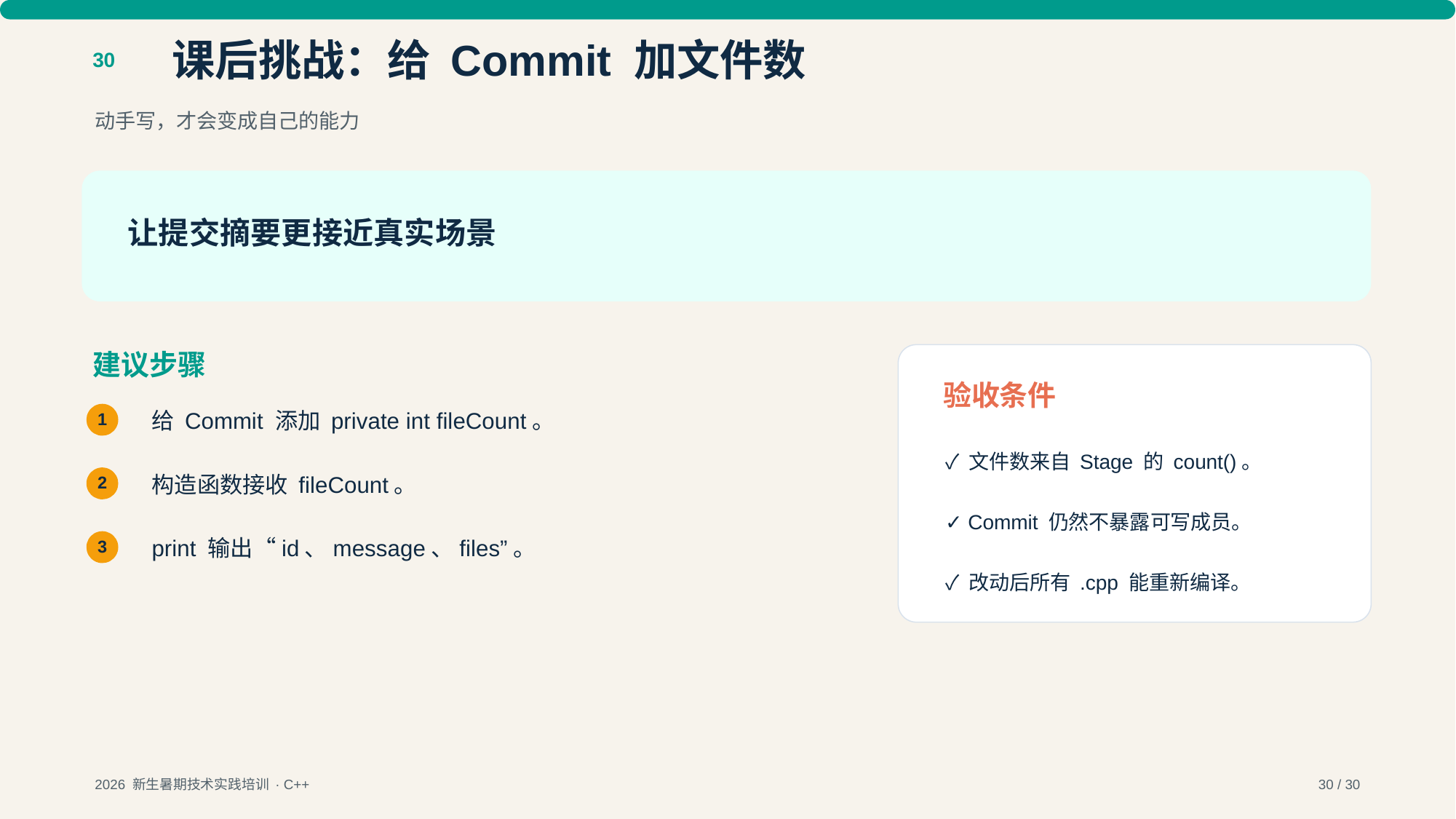

课后挑战：给 Commit 加文件数
30
动手写，才会变成自己的能力

让提交摘要更接近真实场景
建议步骤

验收条件
给 Commit 添加 private int fileCount。

1
✓ 文件数来自 Stage 的 count()。
构造函数接收 fileCount。

2
✓ Commit 仍然不暴露可写成员。
print 输出“id、message、files”。

3
✓ 改动后所有 .cpp 能重新编译。
2026 新生暑期技术实践培训 · C++
30 / 30